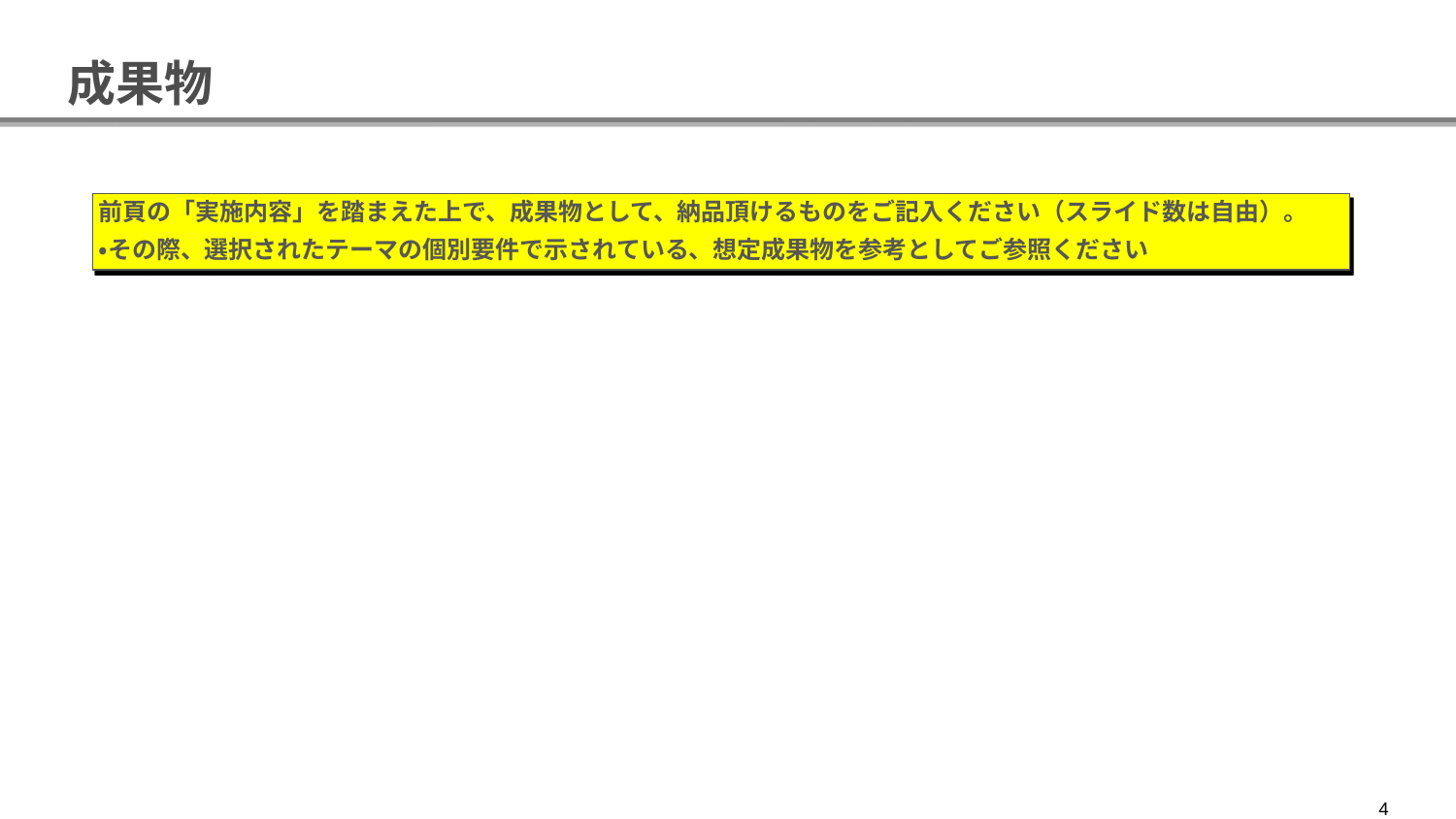

# 成果物
前頁の「実施内容」を踏まえた上で、成果物として、納品頂けるものをご記入ください（スライド数は自由）。
・その際、選択されたテーマの個別要件で示されている、想定成果物を参考としてご参照ください